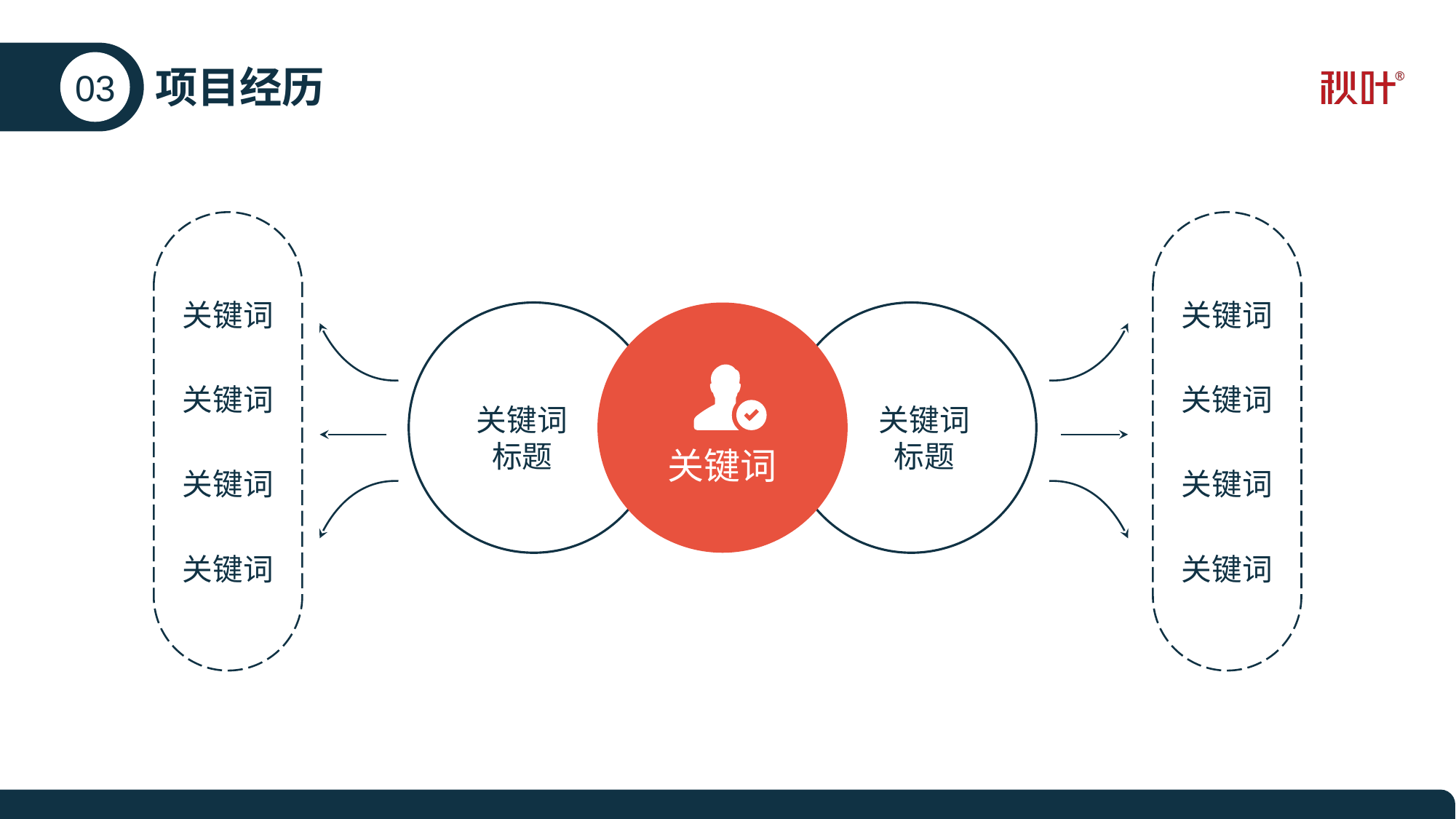

03
# 项目经历

关键词
关键词

关键词
关键词
关键词
标题
关键词
标题
关键词
关键词
关键词
关键词
关键词